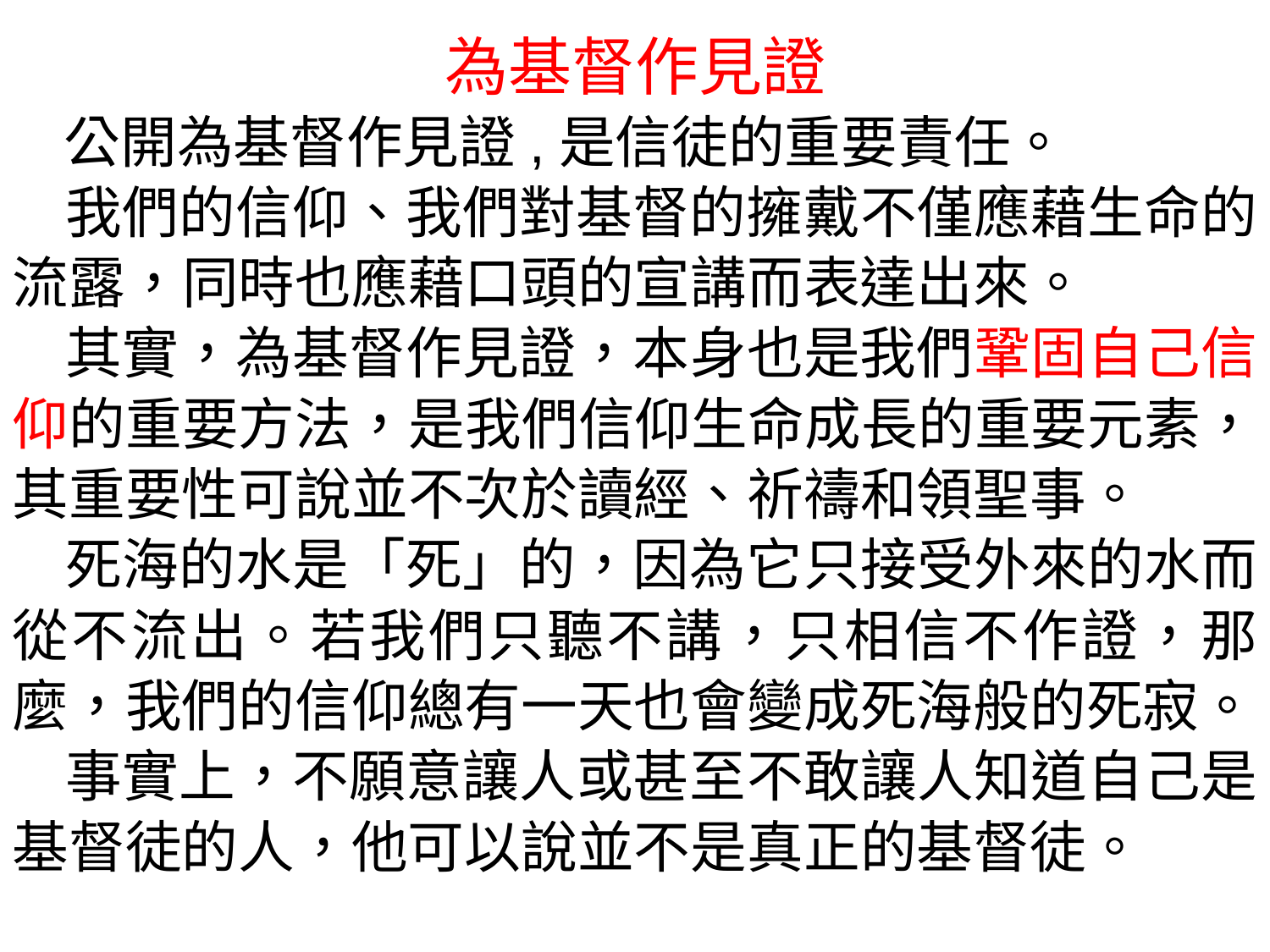

為基督作見證
   公開為基督作見證,是信徒的重要責任。
   我們的信仰、我們對基督的擁戴不僅應藉生命的流露，同時也應藉口頭的宣講而表達出來。
   其實，為基督作見證，本身也是我們鞏固自己信仰的重要方法，是我們信仰生命成長的重要元素，其重要性可說並不次於讀經、祈禱和領聖事。
   死海的水是「死」的，因為它只接受外來的水而從不流出。若我們只聽不講，只相信不作證，那麼，我們的信仰總有一天也會變成死海般的死寂。
   事實上，不願意讓人或甚至不敢讓人知道自己是基督徒的人，他可以說並不是真正的基督徒。